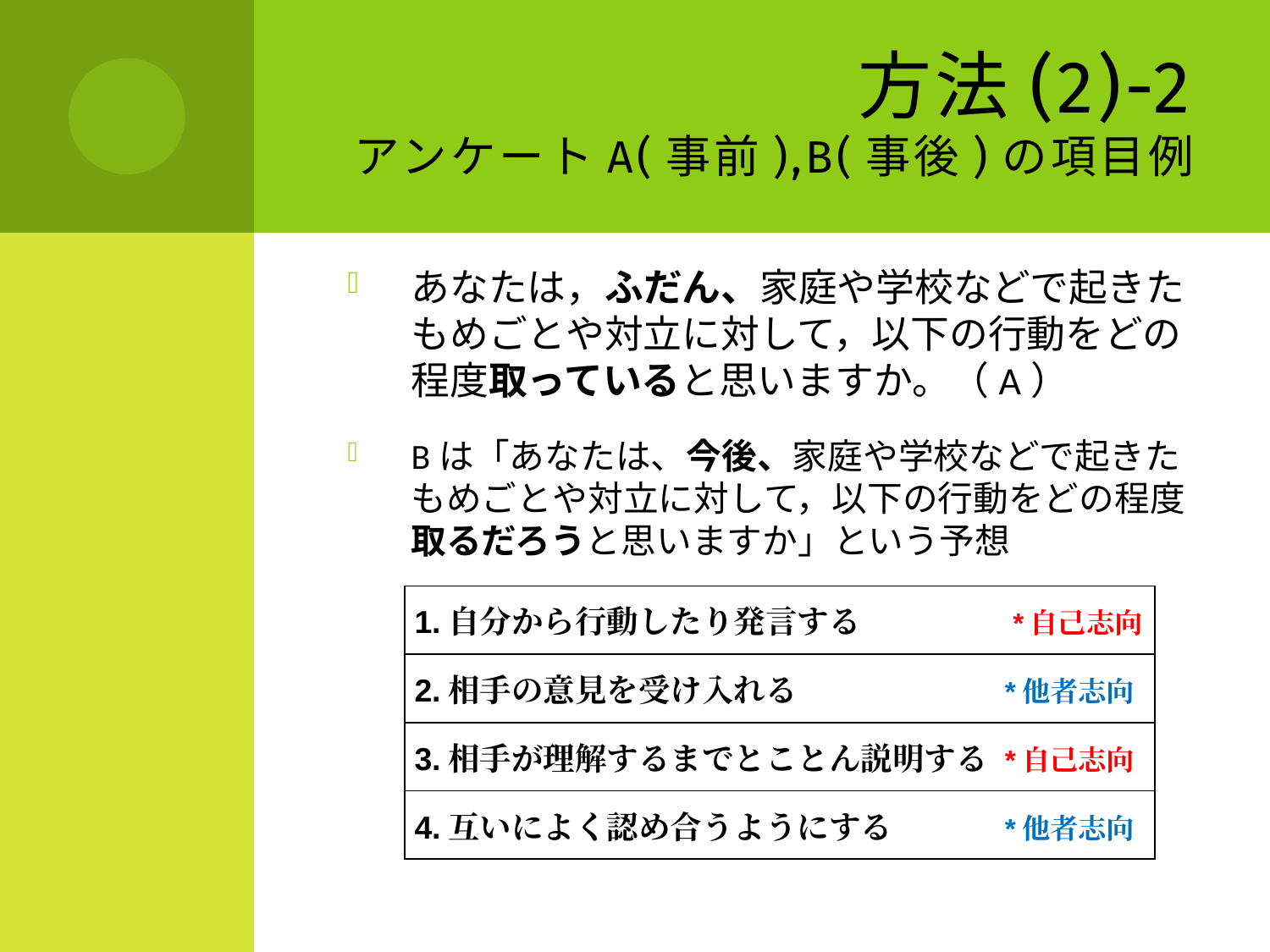

# 方法(2)-2 アンケートA(事前),B(事後)の項目例
あなたは，ふだん、家庭や学校などで起きたもめごとや対立に対して，以下の行動をどの程度取っていると思いますか。（A）
Bは「あなたは、今後、家庭や学校などで起きたもめごとや対立に対して，以下の行動をどの程度取るだろうと思いますか」という予想

| 1.自分から行動したり発言する 　　　　\*自己志向 |
| --- |
| 2.相手の意見を受け入れる　　　　　　 \*他者志向 |
| 3.相手が理解するまでとことん説明する \*自己志向 |
| 4.互いによく認め合うようにする　　　 \*他者志向 |